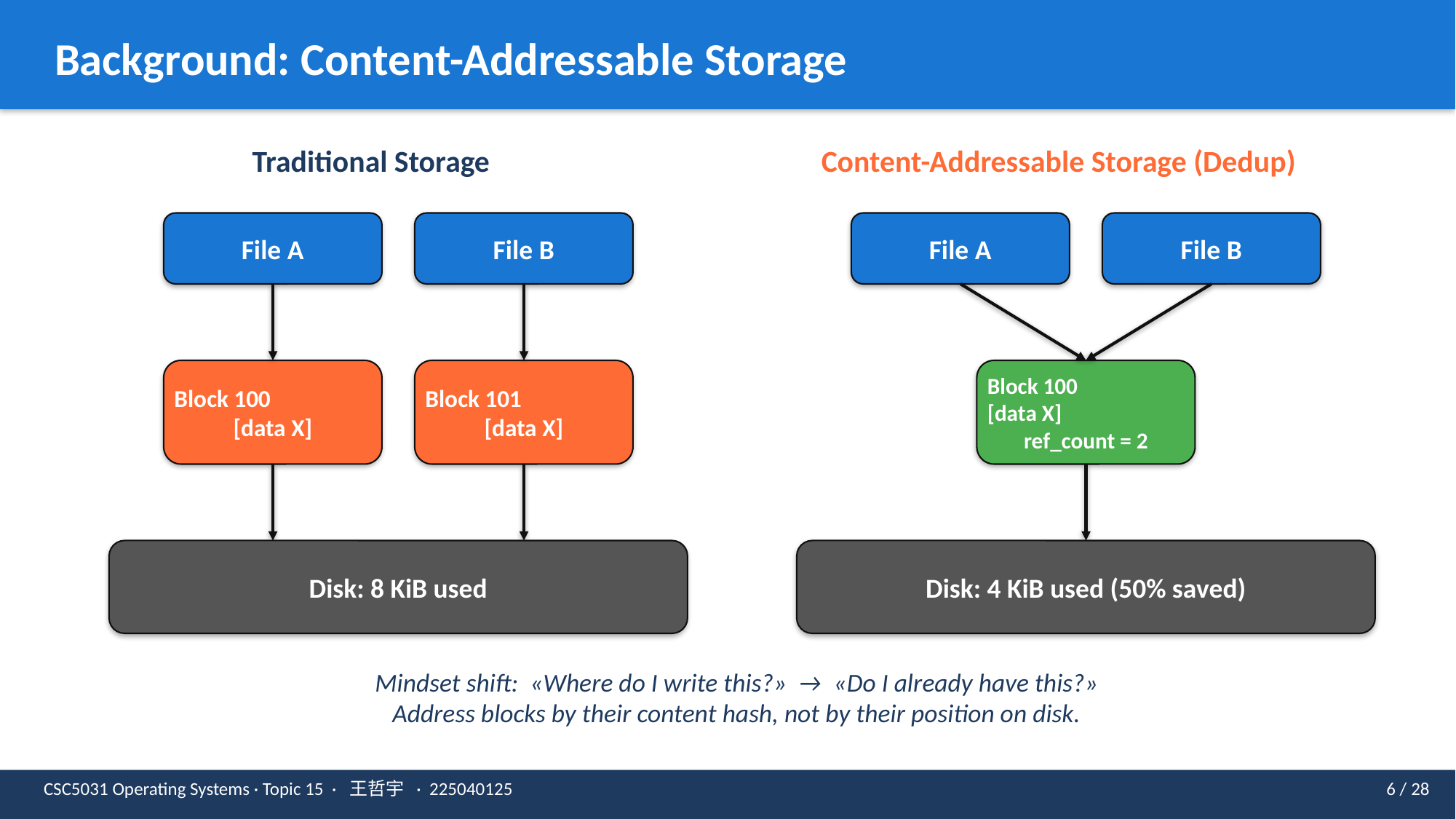

Background: Content-Addressable Storage
Traditional Storage
Content-Addressable Storage (Dedup)
File A
File B
File A
File B
Block 100
[data X]
Block 101
[data X]
Block 100
[data X]
ref_count = 2
Disk: 8 KiB used
Disk: 4 KiB used (50% saved)
Mindset shift:  «Where do I write this?»  →  «Do I already have this?»
Address blocks by their content hash, not by their position on disk.

CSC5031 Operating Systems · Topic 15  ·  王哲宇  ·  225040125
6 / 28